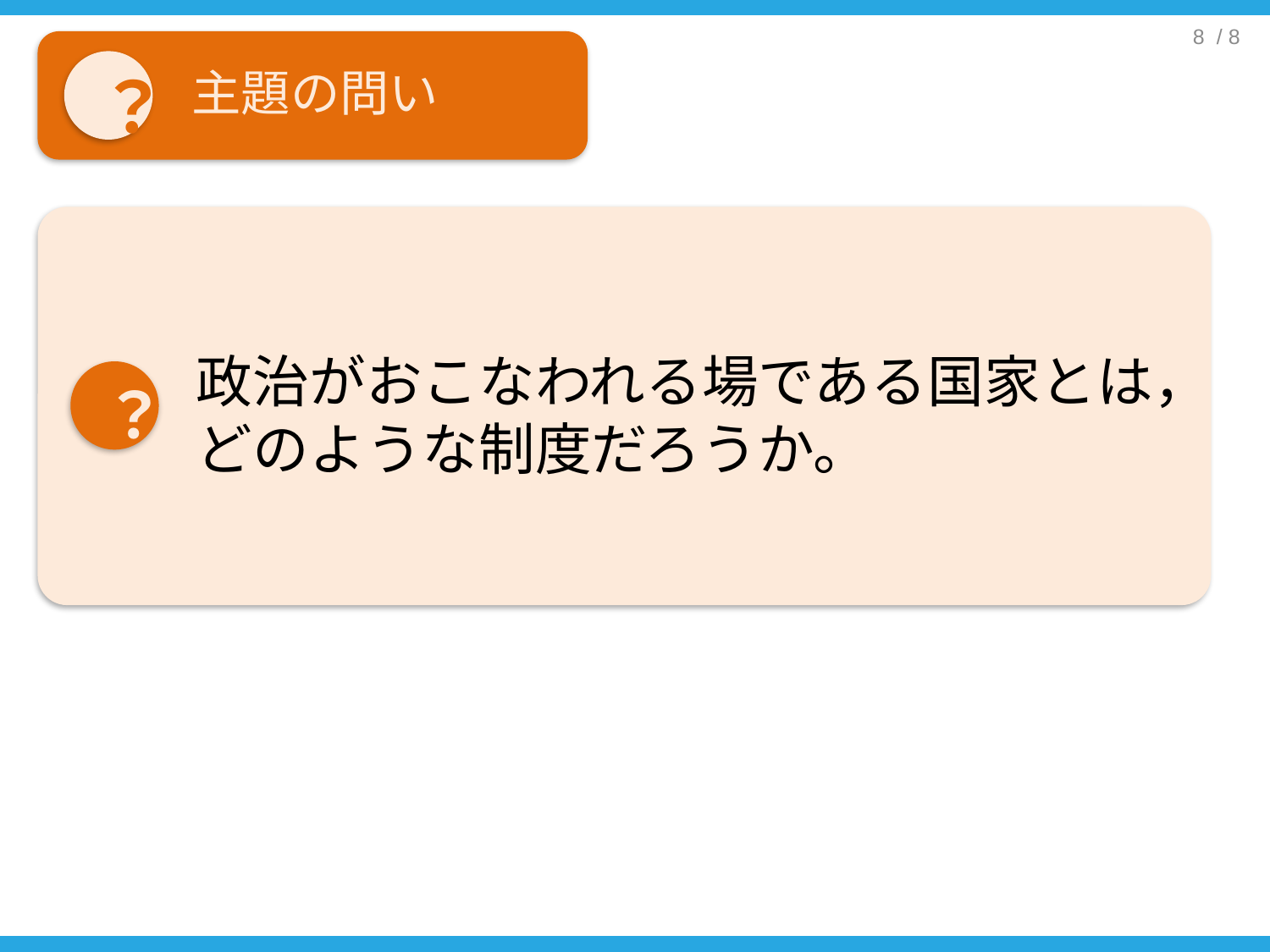

？

主題の問い
政治がおこなわれる場である国家とは，どのような制度だろうか。
？